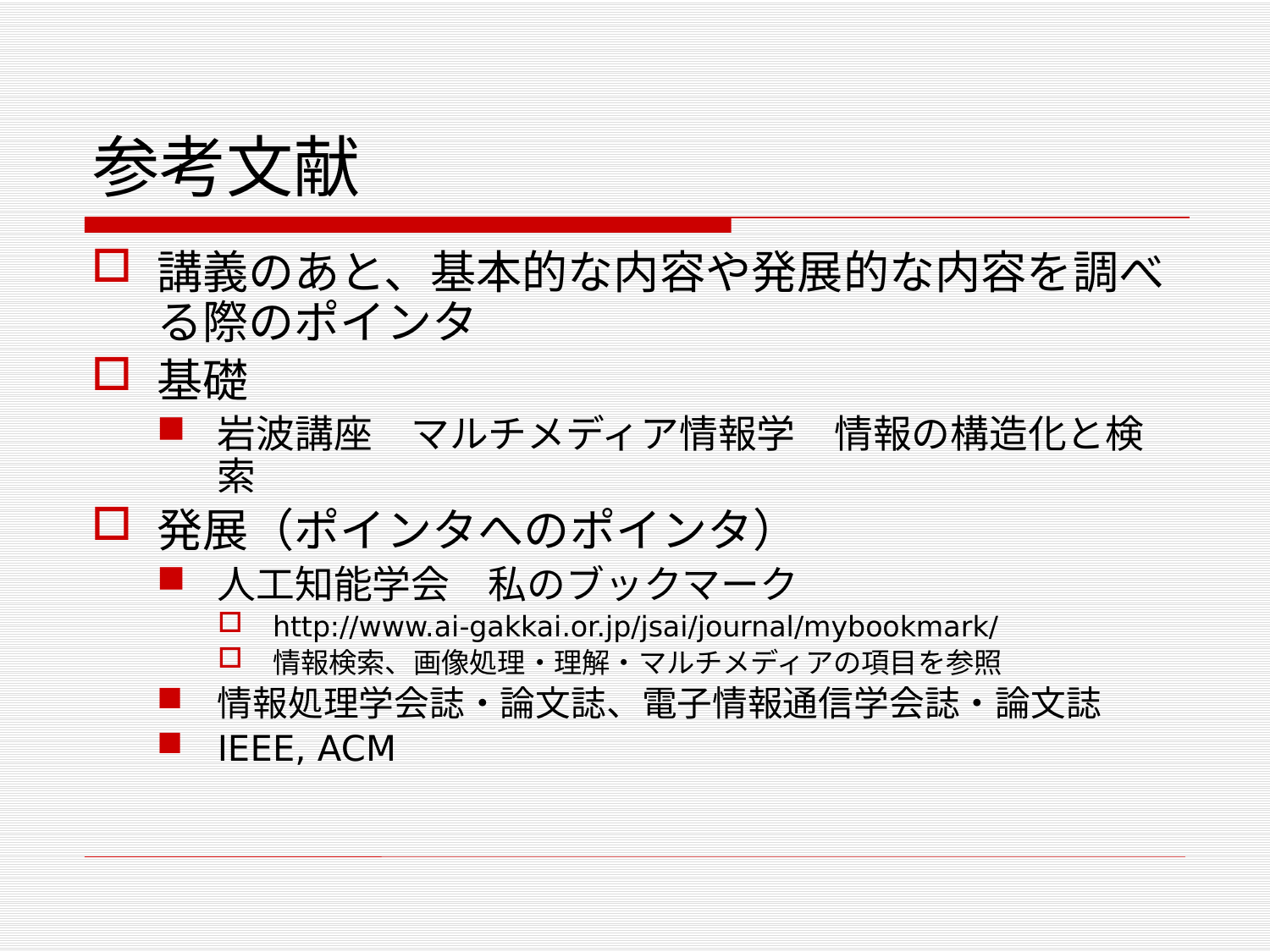

# 参考文献
講義のあと、基本的な内容や発展的な内容を調べる際のポインタ
基礎
岩波講座　マルチメディア情報学　情報の構造化と検索
発展（ポインタへのポインタ）
人工知能学会　私のブックマーク
http://www.ai-gakkai.or.jp/jsai/journal/mybookmark/
情報検索、画像処理・理解・マルチメディアの項目を参照
情報処理学会誌・論文誌、電子情報通信学会誌・論文誌
IEEE, ACM